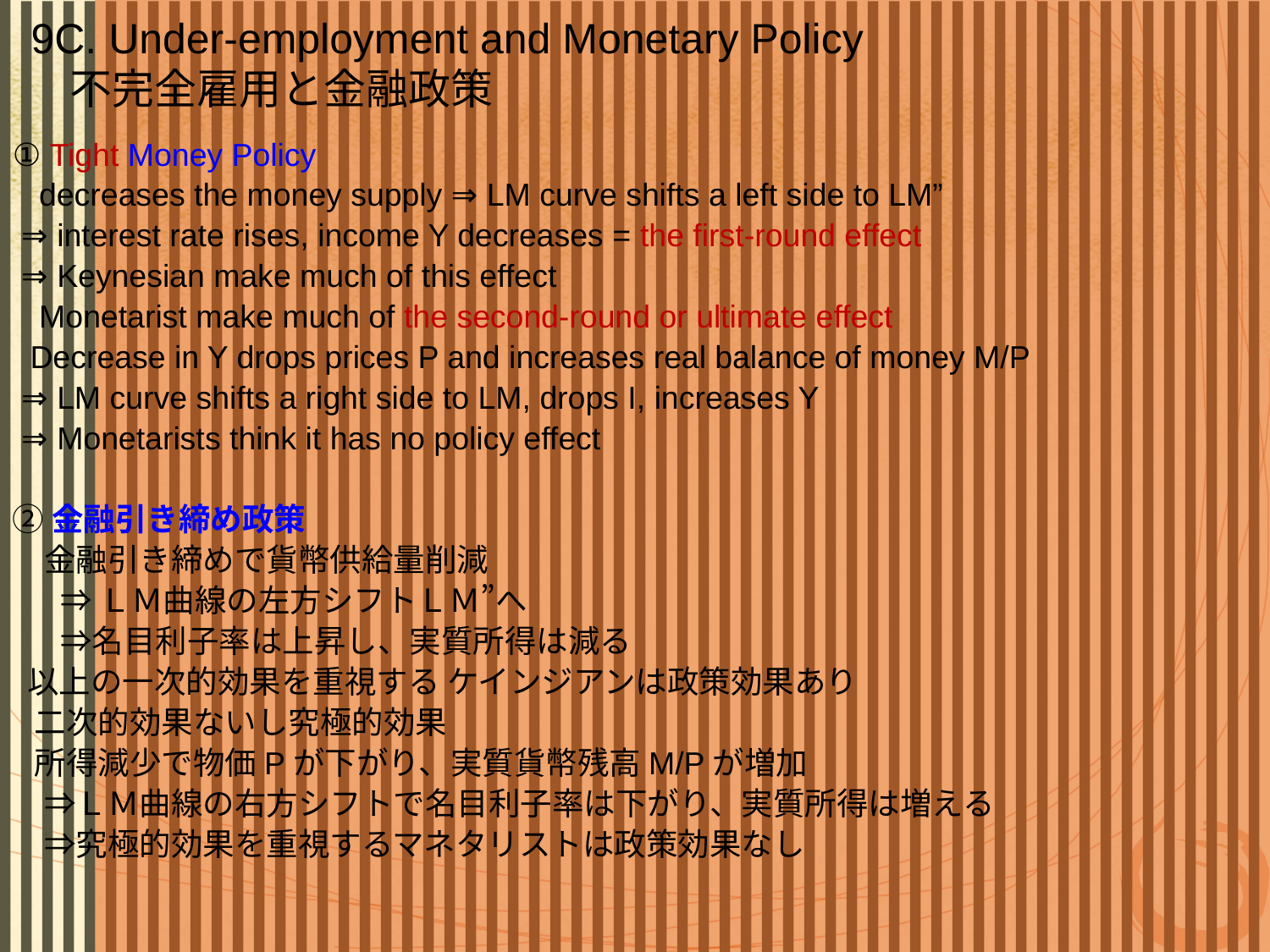

9C. Under-employment and Monetary Policy
   不完全雇用と金融政策
① Tight Money Policy
   decreases the money supply ⇒ LM curve shifts a left side to LM”
 ⇒ interest rate rises, income Y decreases = the first-round effect
 ⇒ Keynesian make much of this effect
   Monetarist make much of the second-round or ultimate effect
  Decrease in Y drops prices P and increases real balance of money M/P
 ⇒ LM curve shifts a right side to LM, drops I, increases Y
 ⇒ Monetarists think it has no policy effect

②金融引き締め政策
　金融引き締めで貨幣供給量削減
	⇒ＬＭ曲線の左方シフトＬＭ”へ
　	⇒名目利子率は上昇し、実質所得は減る
 以上の一次的効果を重視する ケインジアンは政策効果あり
  二次的効果ないし究極的効果
  所得減少で物価Pが下がり、実質貨幣残高M/Pが増加
　⇒ＬＭ曲線の右方シフトで名目利子率は下がり、実質所得は増える
　⇒究極的効果を重視するマネタリストは政策効果なし